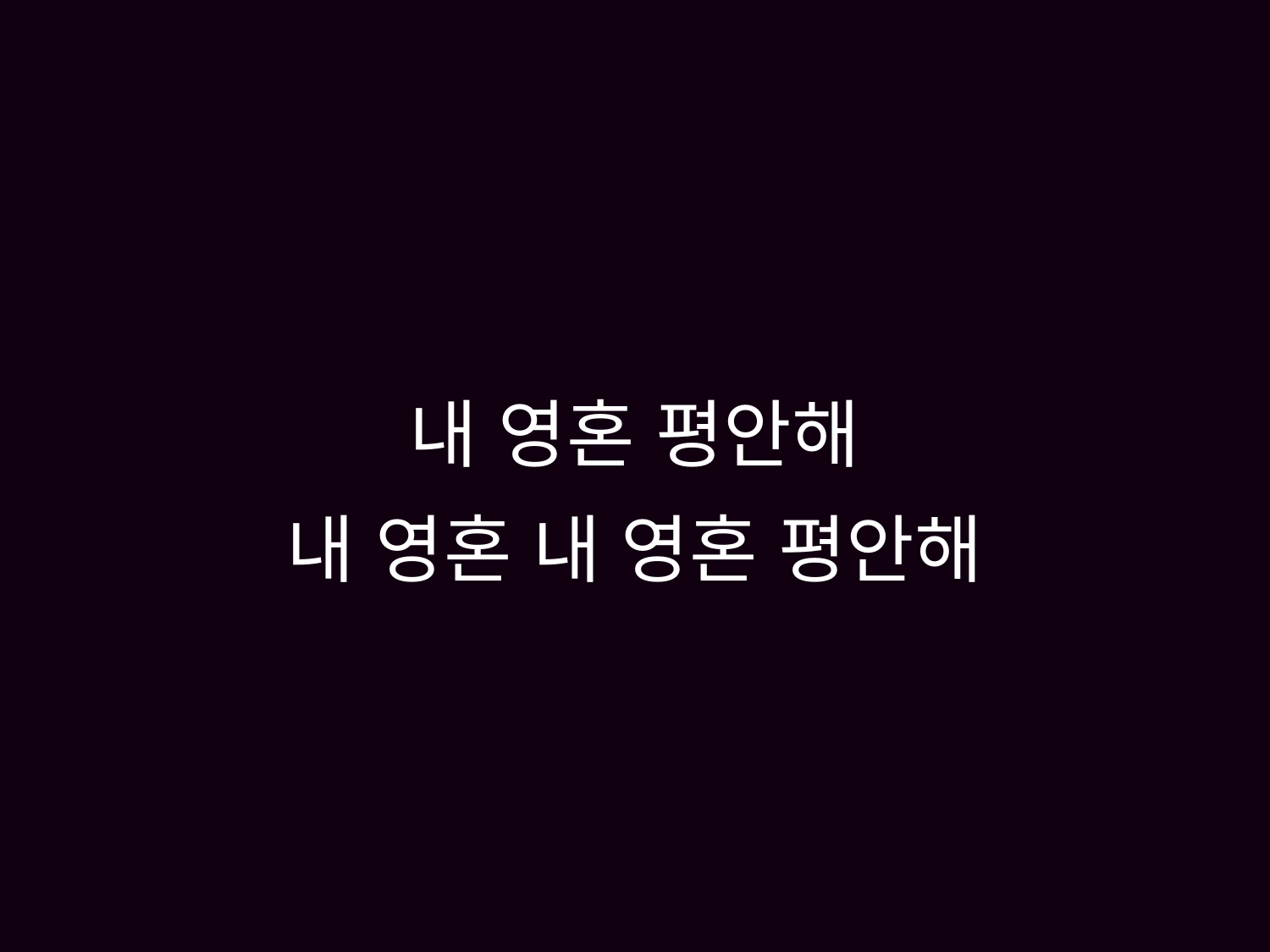

# 내 영혼 평안해 내 영혼 내 영혼 평안해